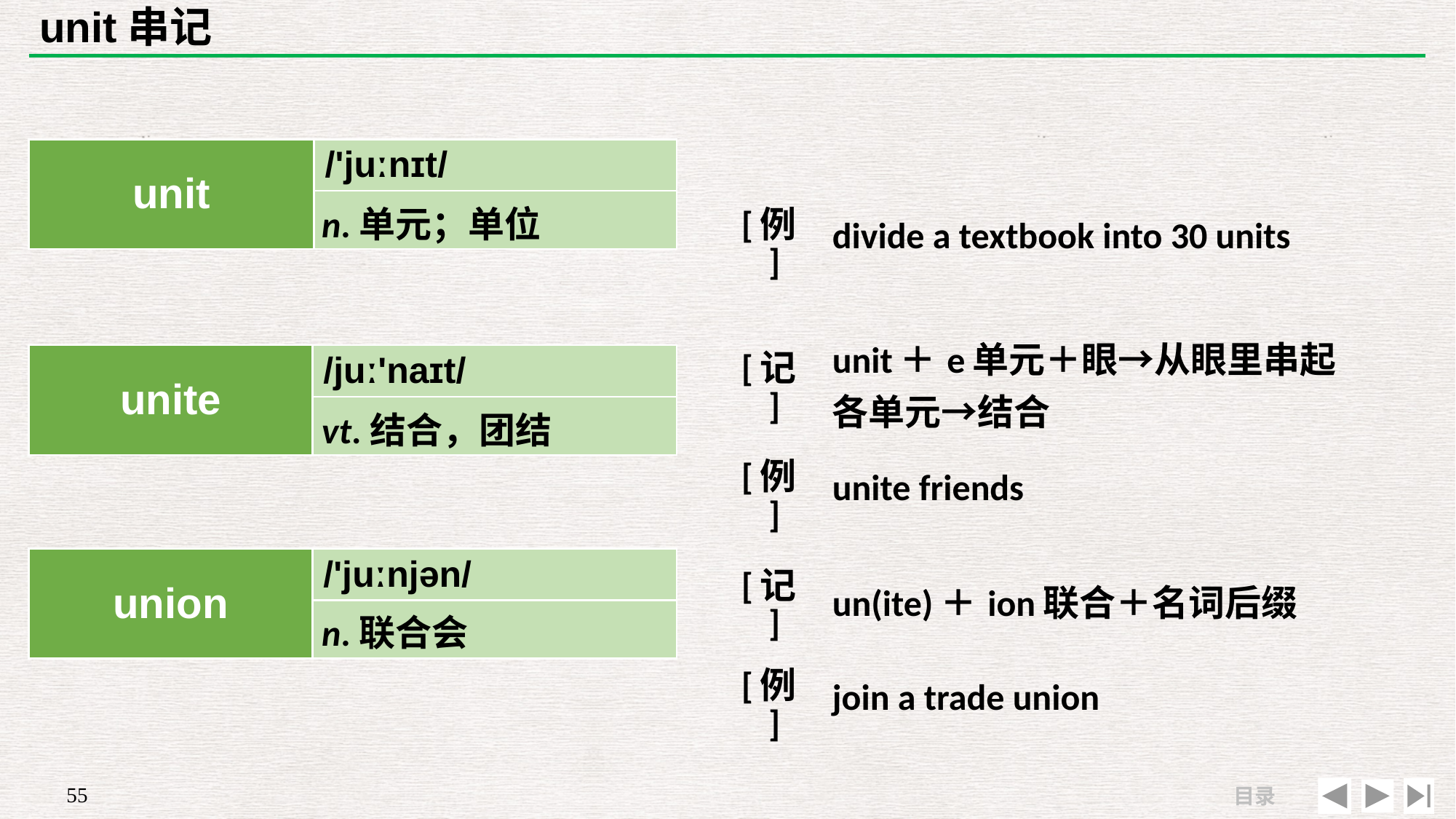

# unit串记

| unit | /'juːnɪt/ |
| --- | --- |
|  |  |
|  |  |
| --- | --- |
| [例] | divide a textbook into 30 units |
n.单元；单位
| [记] | unit＋e单元＋眼→从眼里串起各单元→结合 |
| --- | --- |
| [例] | unite friends |
| unite | /juː'naɪt/ |
| --- | --- |
|  |  |
vt.结合，团结
| union | /'juːnjən/ |
| --- | --- |
|  |  |
| [记] | un(ite)＋ion联合＋名词后缀 |
| --- | --- |
| [例] | join a trade union |
n.联合会